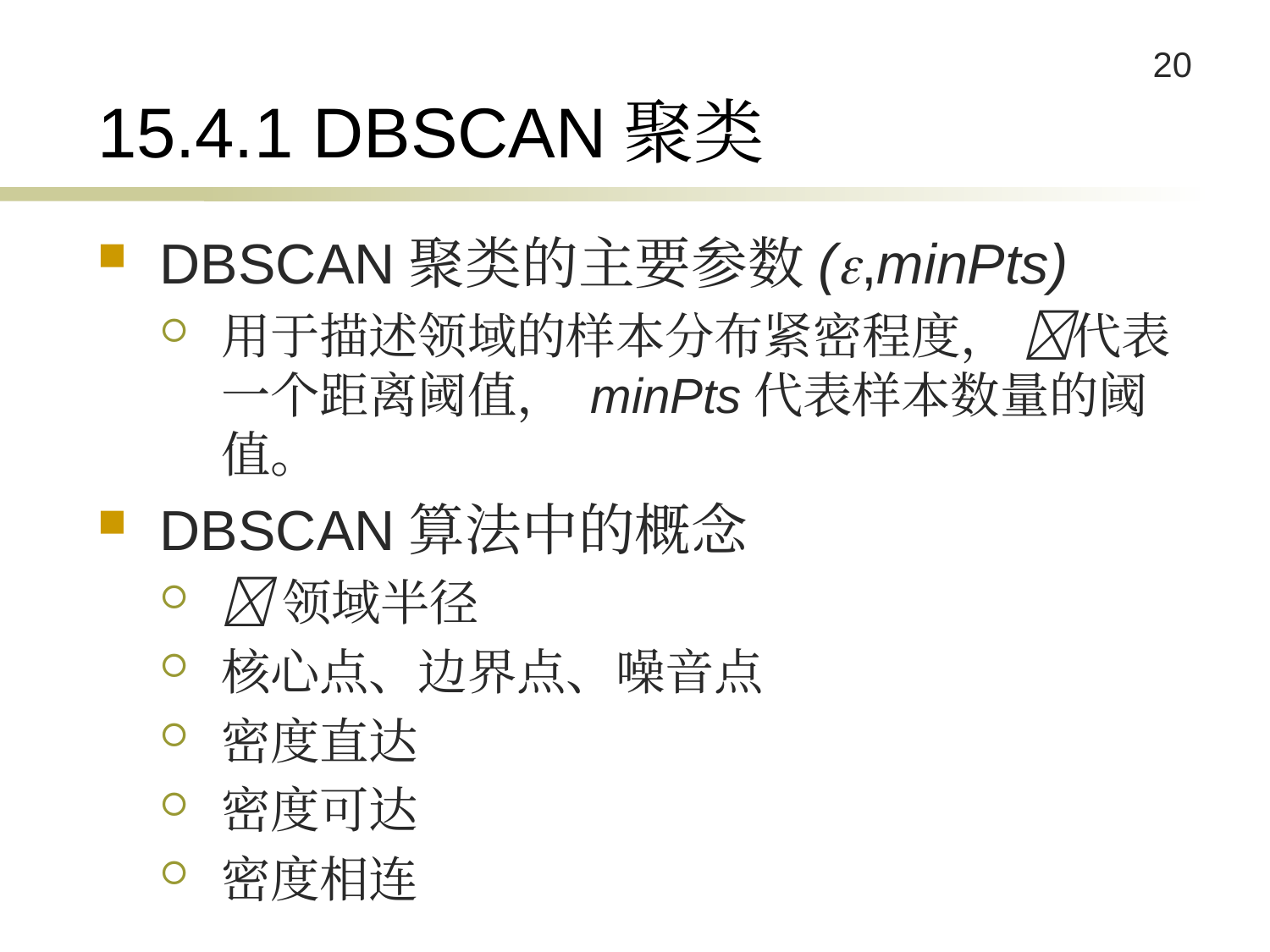

# 15.4.1 DBSCAN聚类
DBSCAN聚类的主要参数(ε,minPts)
用于描述领域的样本分布紧密程度， ε代表一个距离阈值， minPts代表样本数量的阈值。
DBSCAN算法中的概念
ε领域半径
核心点、边界点、噪音点
密度直达
密度可达
密度相连